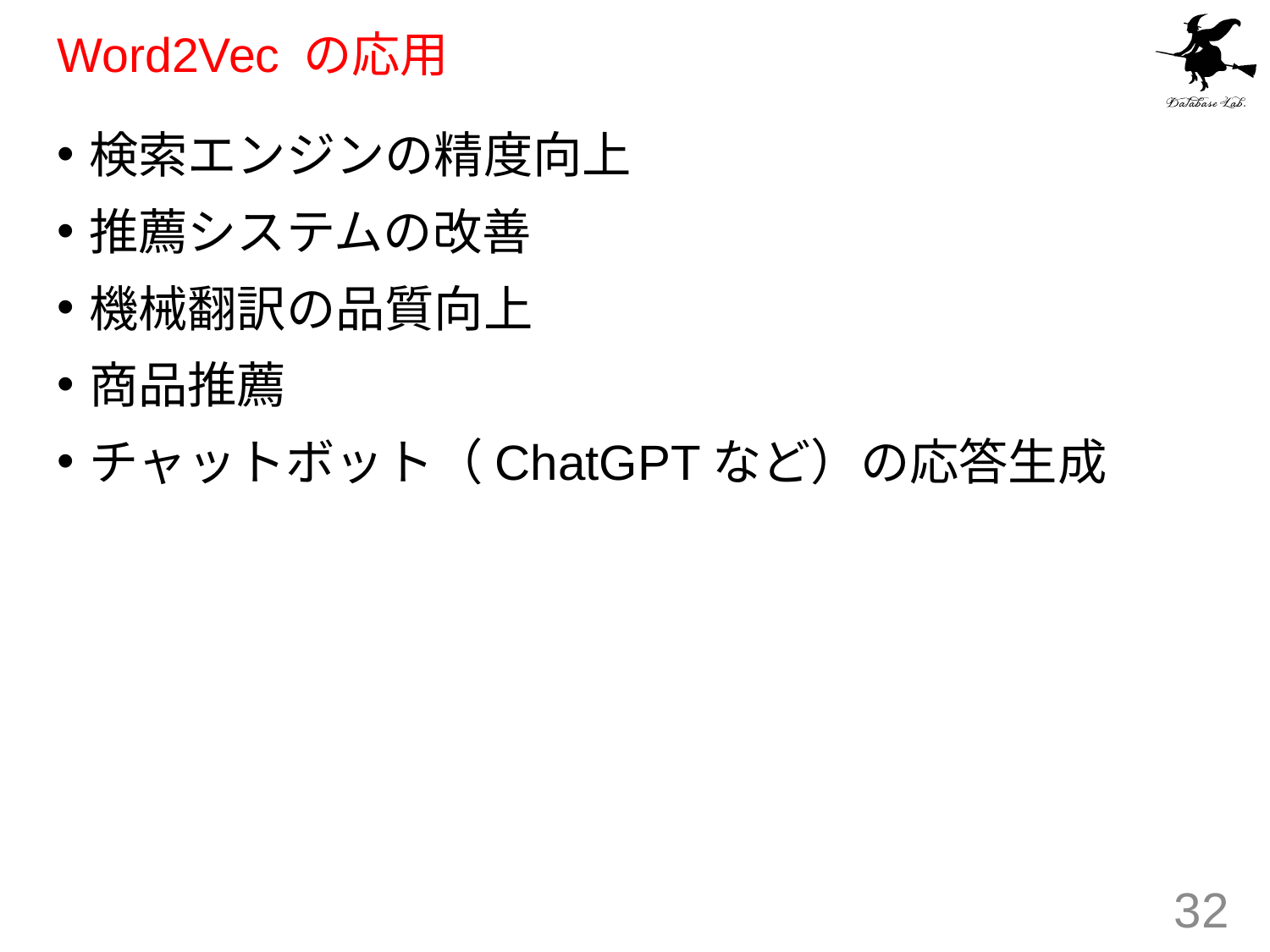

# Word2Vec の応用
検索エンジンの精度向上
推薦システムの改善
機械翻訳の品質向上
商品推薦
チャットボット（ChatGPTなど）の応答生成
32